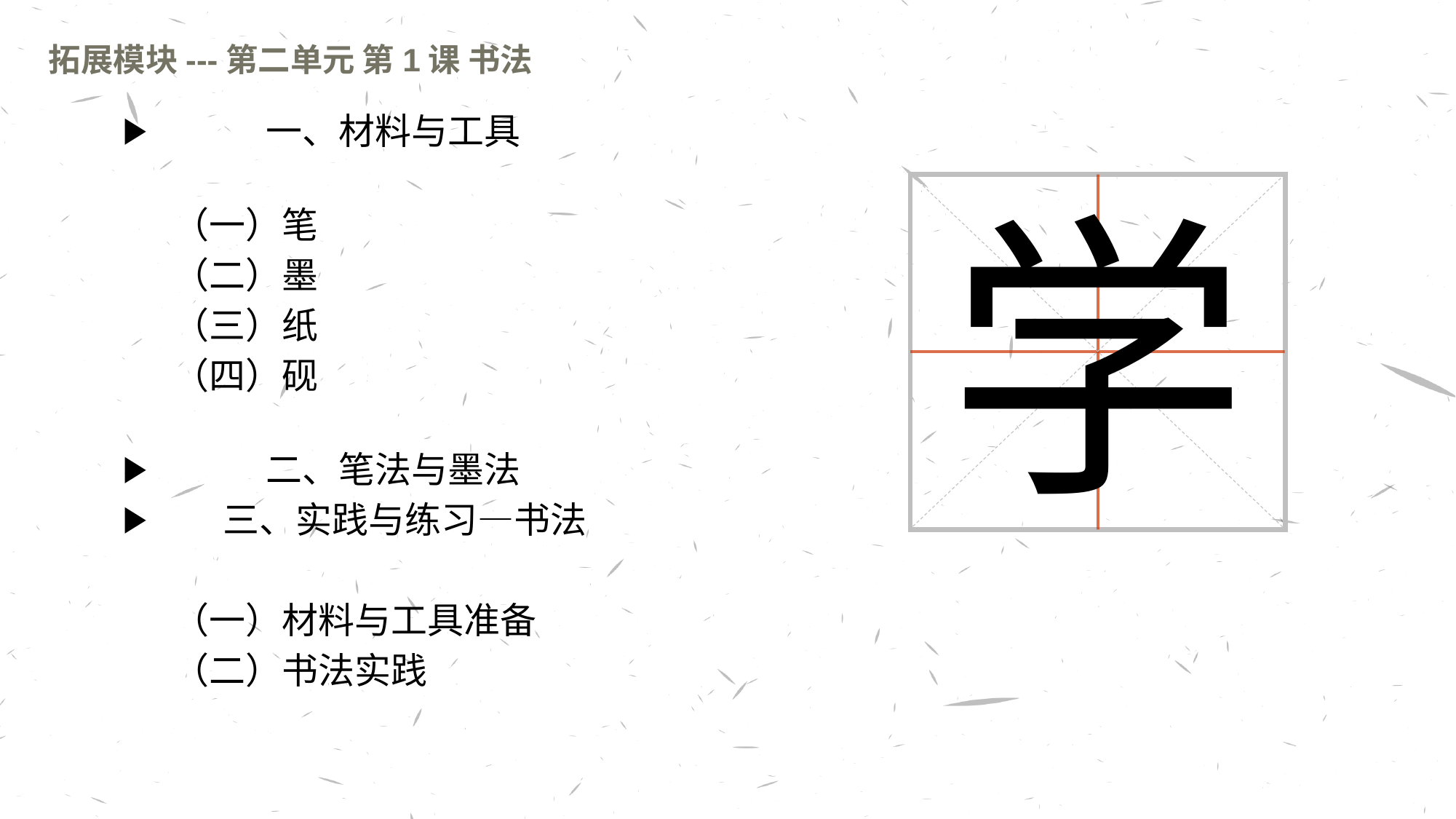

拓展模块---第二单元 第1课 书法
	一、材料与工具

     （一）笔
     （二）墨
     （三）纸
     （四）砚

	二、笔法与墨法
       三、实践与练习—书法

     （一）材料与工具准备
     （二）书法实践
学